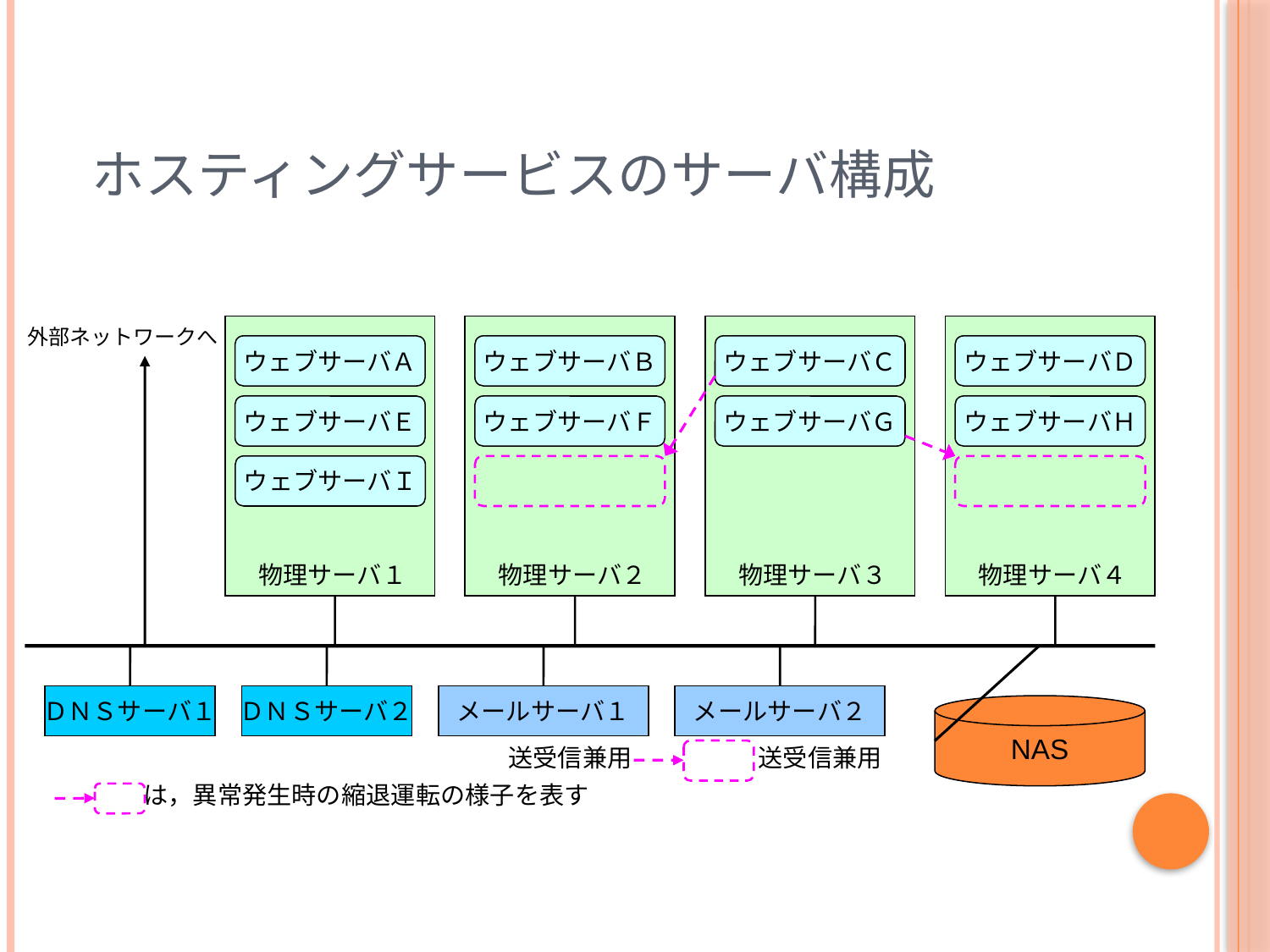

ホスティングサービスのサーバ構成

外部ネットワークへ
ウェブサーバＡ
ウェブサーバＢ
ウェブサーバＣ
ウェブサーバＤ

ウェブサーバＥ
ウェブサーバＦ
ウェブサーバＧ
ウェブサーバＨ

ウェブサーバＩ

物理サーバ１
物理サーバ２
物理サーバ３
物理サーバ４

ＤＮＳサーバ１

ＤＮＳサーバ２

メールサーバ１

メールサーバ２
NAS
送受信兼用
送受信兼用

は，異常発生時の縮退運転の様子を表す